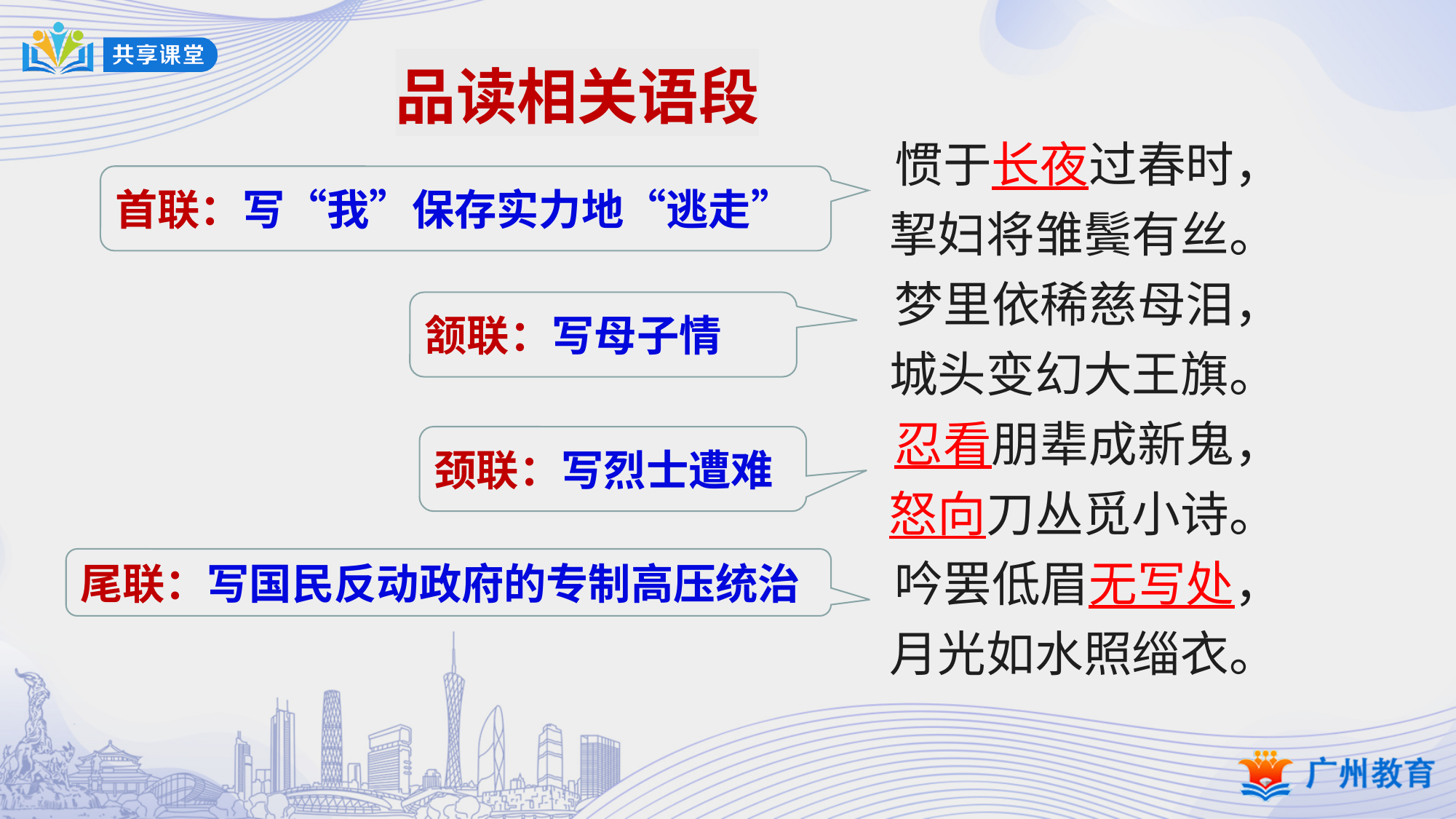

品读相关语段
惯于长夜过春时，
挈妇将雏鬓有丝。 
梦里依稀慈母泪，
城头变幻大王旗。 
忍看朋辈成新鬼，
怒向刀丛觅小诗。 
吟罢低眉无写处，
月光如水照缁衣。
首联：写“我”保存实力地“逃走”
颔联：写母子情
颈联：写烈士遭难
尾联：写国民反动政府的专制高压统治